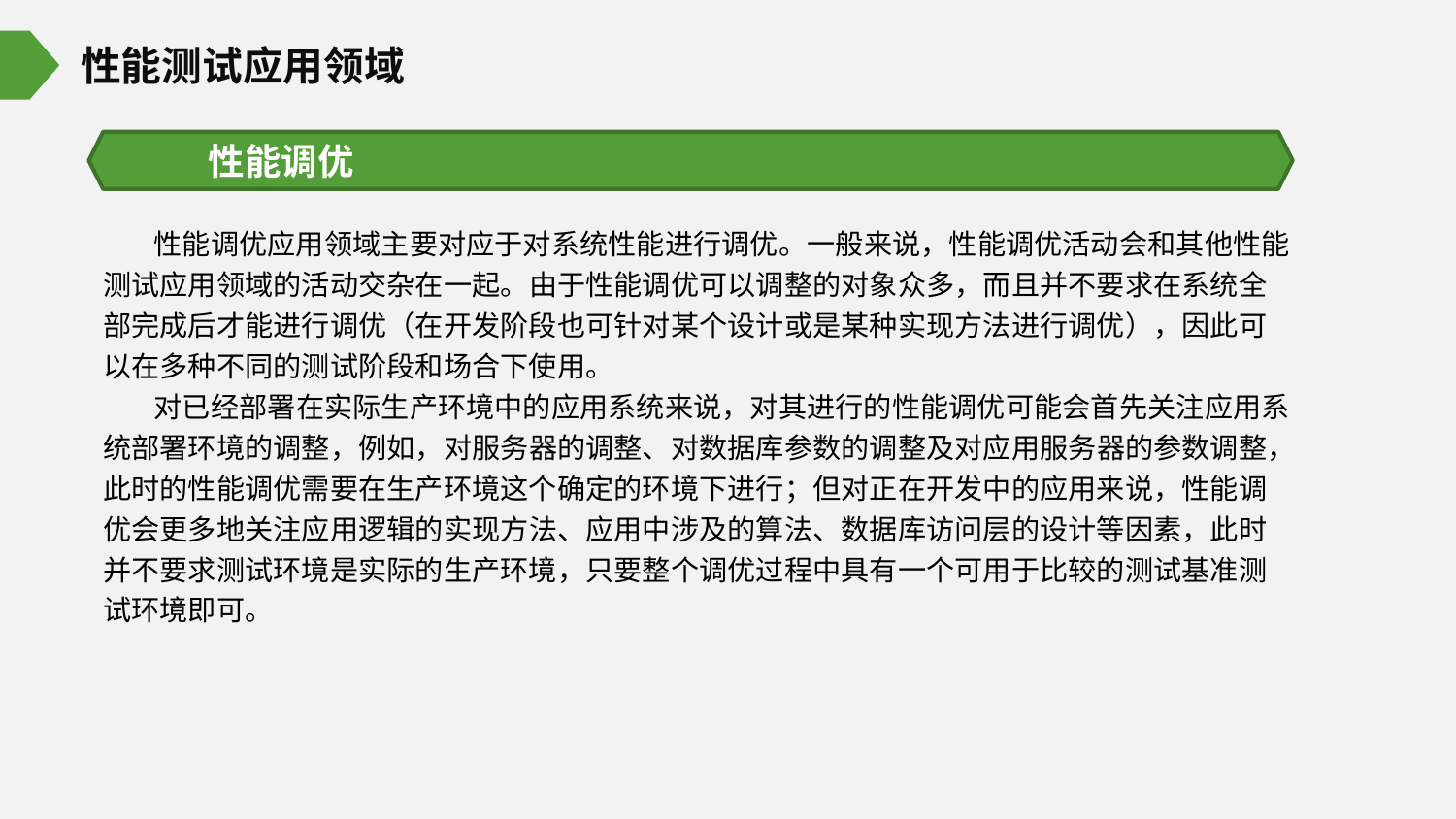

性能测试应用领域
性能调优
       性能调优应用领域主要对应于对系统性能进行调优。一般来说，性能调优活动会和其他性能测试应用领域的活动交杂在一起。由于性能调优可以调整的对象众多，而且并不要求在系统全部完成后才能进行调优（在开发阶段也可针对某个设计或是某种实现方法进行调优），因此可以在多种不同的测试阶段和场合下使用。
       对已经部署在实际生产环境中的应用系统来说，对其进行的性能调优可能会首先关注应用系统部署环境的调整，例如，对服务器的调整、对数据库参数的调整及对应用服务器的参数调整，此时的性能调优需要在生产环境这个确定的环境下进行；但对正在开发中的应用来说，性能调优会更多地关注应用逻辑的实现方法、应用中涉及的算法、数据库访问层的设计等因素，此时并不要求测试环境是实际的生产环境，只要整个调优过程中具有一个可用于比较的测试基准测试环境即可。